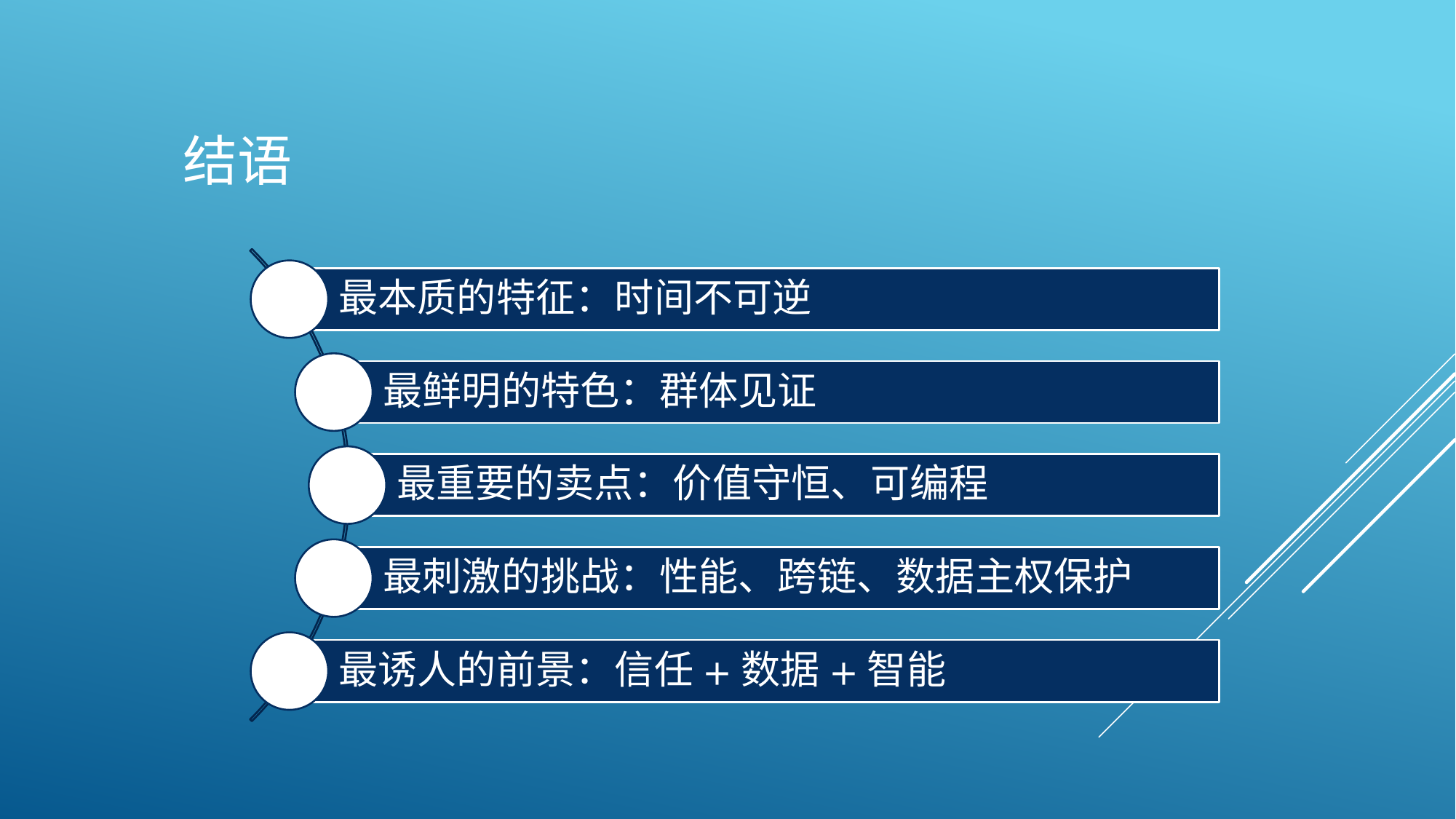

# 结语
最本质的特征：时间不可逆
最鲜明的特色：群体见证
最重要的卖点：价值守恒、可编程
最刺激的挑战：性能、跨链、数据主权保护
最诱人的前景：信任+数据+智能